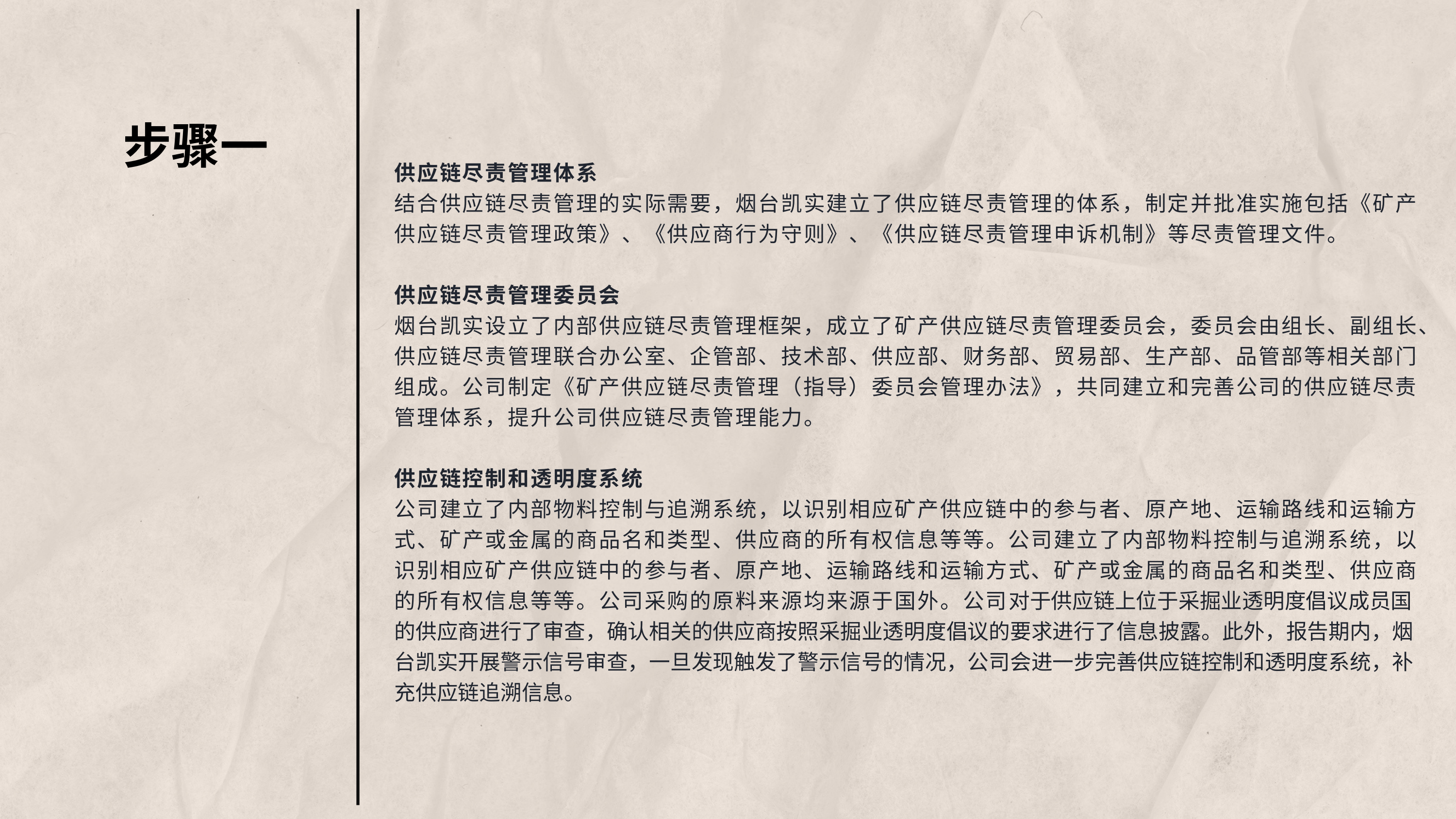

步骤一
供应链尽责管理体系
结合供应链尽责管理的实际需要，烟台凯实建立了供应链尽责管理的体系，制定并批准实施包括《矿产供应链尽责管理政策》、《供应商行为守则》、《供应链尽责管理申诉机制》等尽责管理文件。

供应链尽责管理委员会
烟台凯实设立了内部供应链尽责管理框架，成立了矿产供应链尽责管理委员会，委员会由组长、副组长、供应链尽责管理联合办公室、企管部、技术部、供应部、财务部、贸易部、生产部、品管部等相关部门组成。公司制定《矿产供应链尽责管理（指导）委员会管理办法》，共同建立和完善公司的供应链尽责管理体系，提升公司供应链尽责管理能力。

供应链控制和透明度系统
公司建立了内部物料控制与追溯系统，以识别相应矿产供应链中的参与者、原产地、运输路线和运输方式、矿产或金属的商品名和类型、供应商的所有权信息等等。公司建立了内部物料控制与追溯系统，以识别相应矿产供应链中的参与者、原产地、运输路线和运输方式、矿产或金属的商品名和类型、供应商的所有权信息等等。公司采购的原料来源均来源于国外。公司对于供应链上位于采掘业透明度倡议成员国的供应商进行了审查，确认相关的供应商按照采掘业透明度倡议的要求进行了信息披露。此外，报告期内，烟台凯实开展警示信号审查，一旦发现触发了警示信号的情况，公司会进一步完善供应链控制和透明度系统，补充供应链追溯信息。